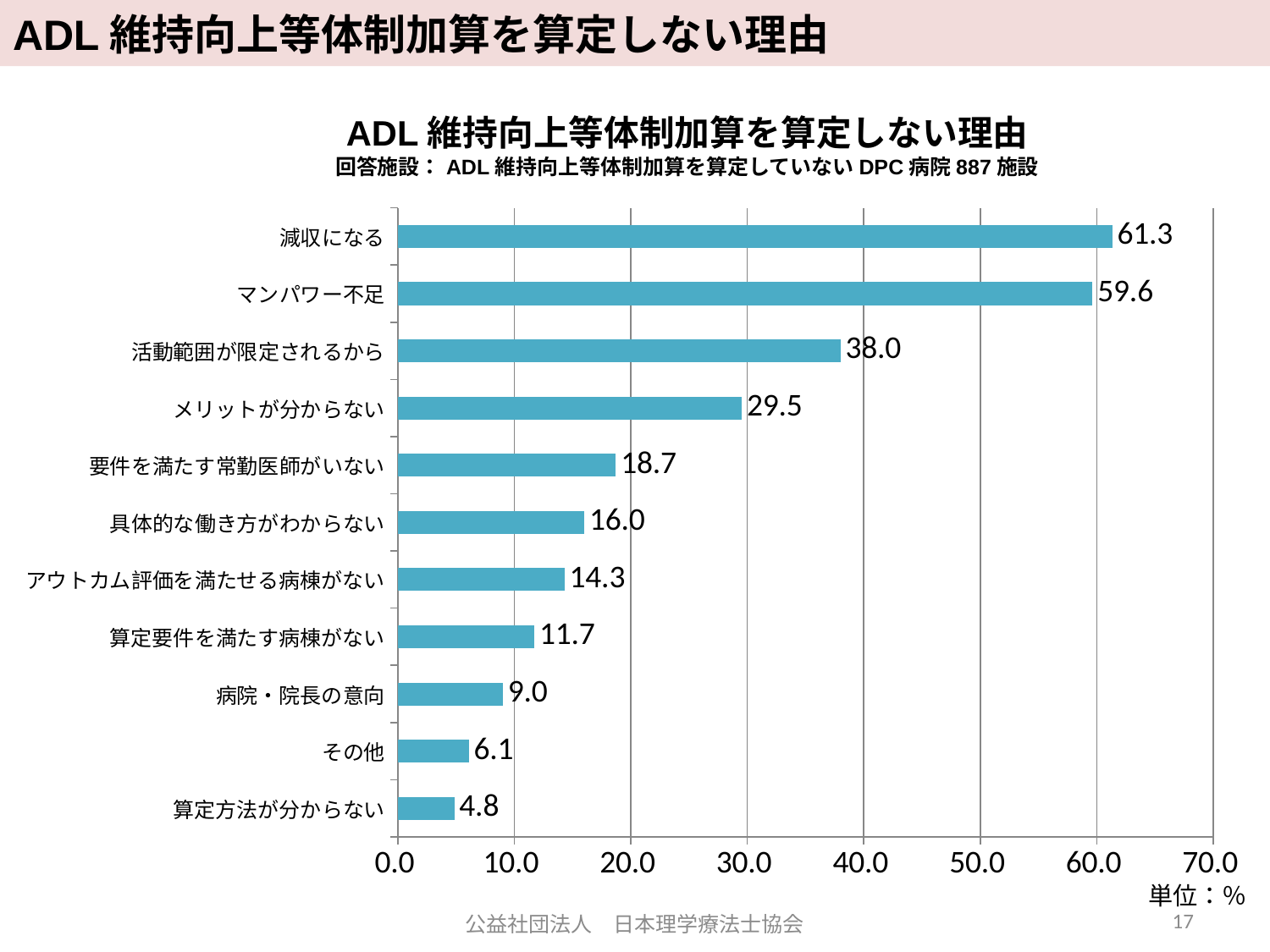

# ADL維持向上等体制加算を算定しない理由
ADL維持向上等体制加算を算定しない理由
回答施設：ADL維持向上等体制加算を算定していないDPC病院887施設

### Chart

| Category | 系列 1 |
|---|---|
| 算定方法が分からない | 4.8478015783540025 |
| その他 | 6.087936865839909 |
| 病院・院長の意向 | 9.019165727170236 |
| 算定要件を満たす病棟がない | 11.724915445321308 |
| アウトカム評価を満たせる病棟がない | 14.317925591882751 |
| 具体的な働き方がわからない | 16.00901916572717 |
| 要件を満たす常勤医師がいない | 18.714768883878243 |
| メリットが分からない | 29.537767756482523 |
| 活動範囲が限定されるから | 37.99323562570463 |
| マンパワー不足 | 59.63923337091319 |
| 減収になる | 61.33032694475761 |
単位：％
17
公益社団法人　日本理学療法士協会